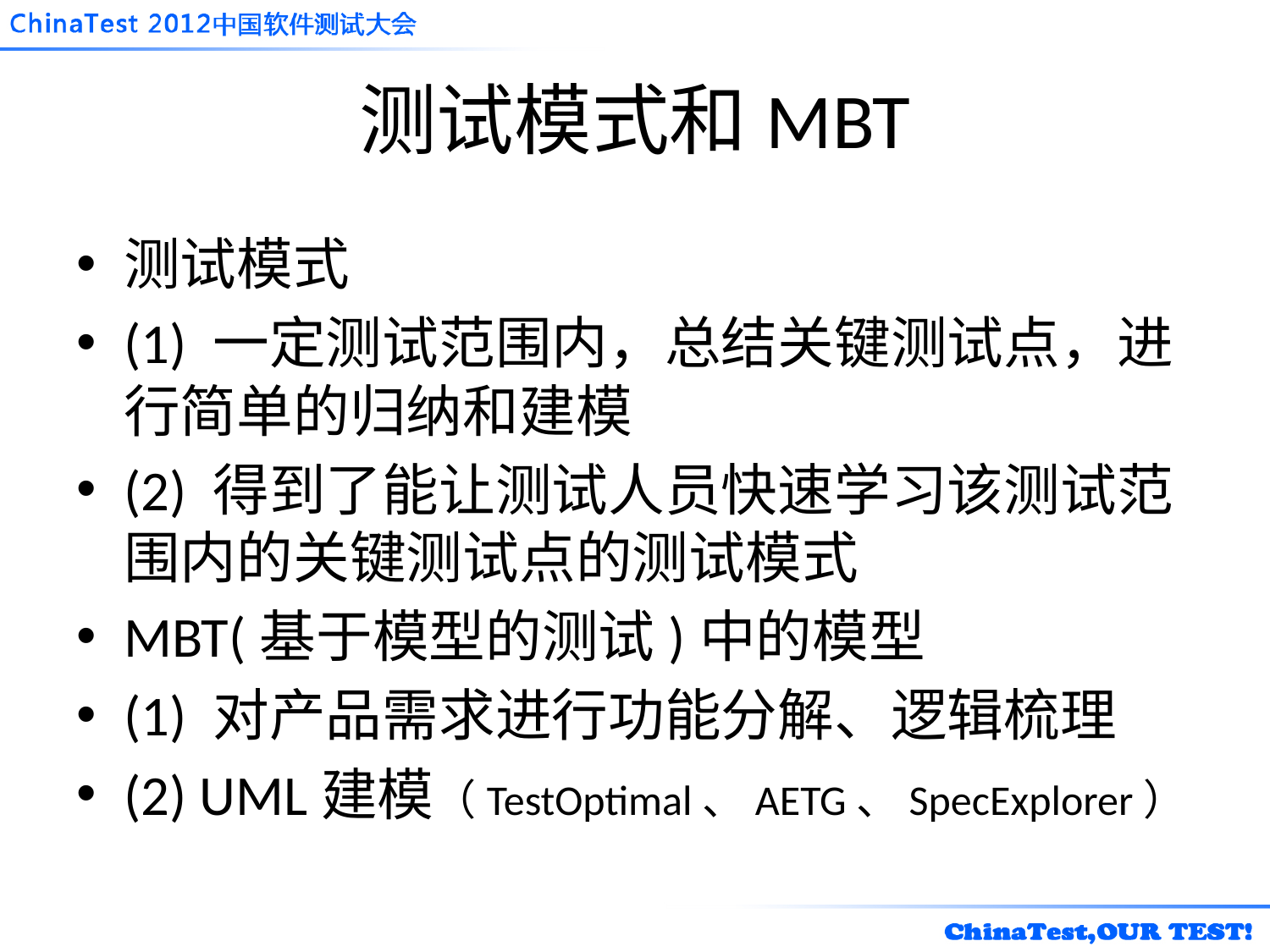

# 测试模式和MBT
测试模式
(1) 一定测试范围内，总结关键测试点，进行简单的归纳和建模
(2) 得到了能让测试人员快速学习该测试范围内的关键测试点的测试模式
MBT(基于模型的测试)中的模型
(1) 对产品需求进行功能分解、逻辑梳理
(2) UML建模（TestOptimal、AETG、SpecExplorer）